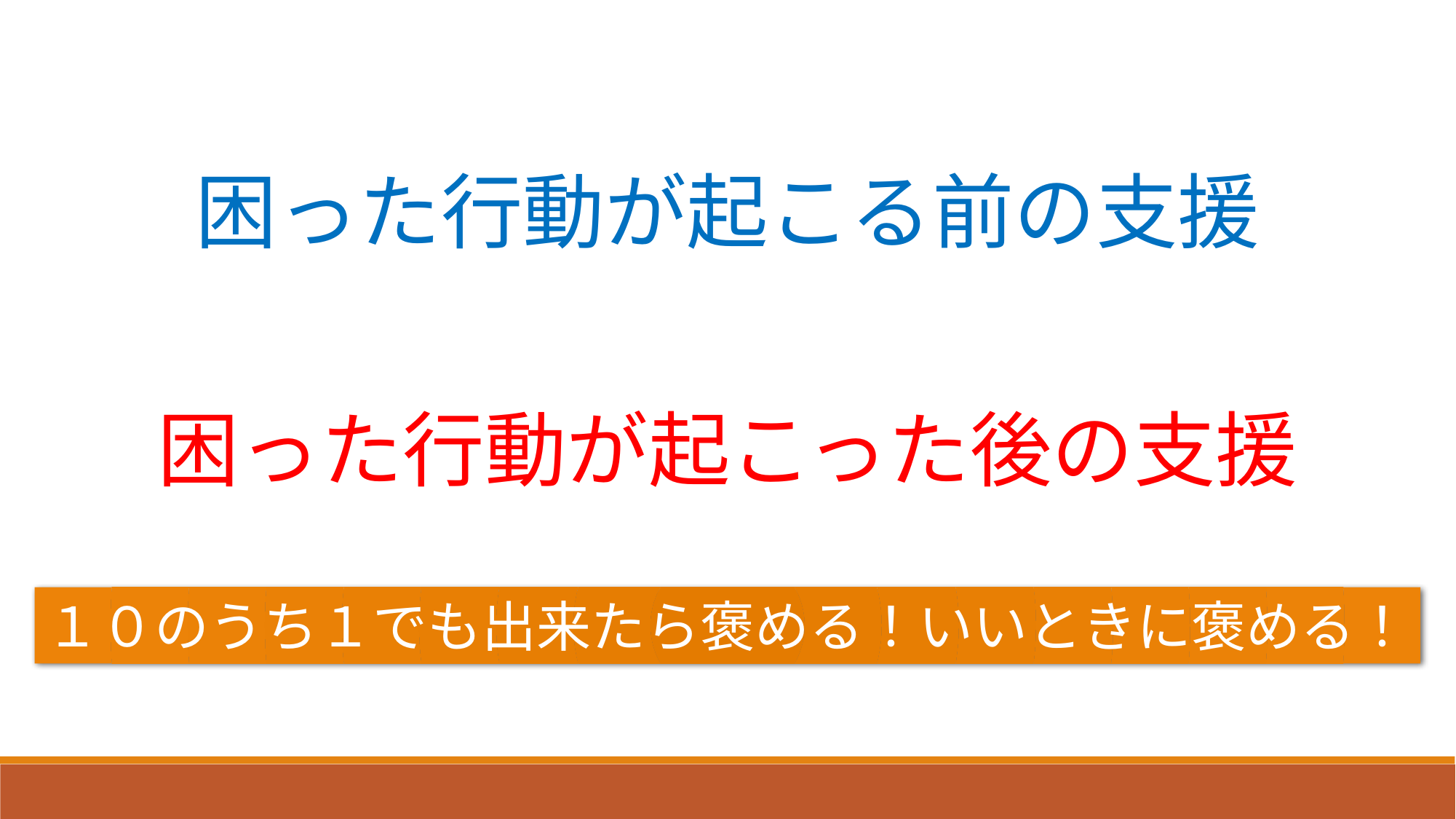

困った行動が起こる前の支援
困った行動が起こった後の支援
１０のうち１でも出来たら褒める！いいときに褒める！